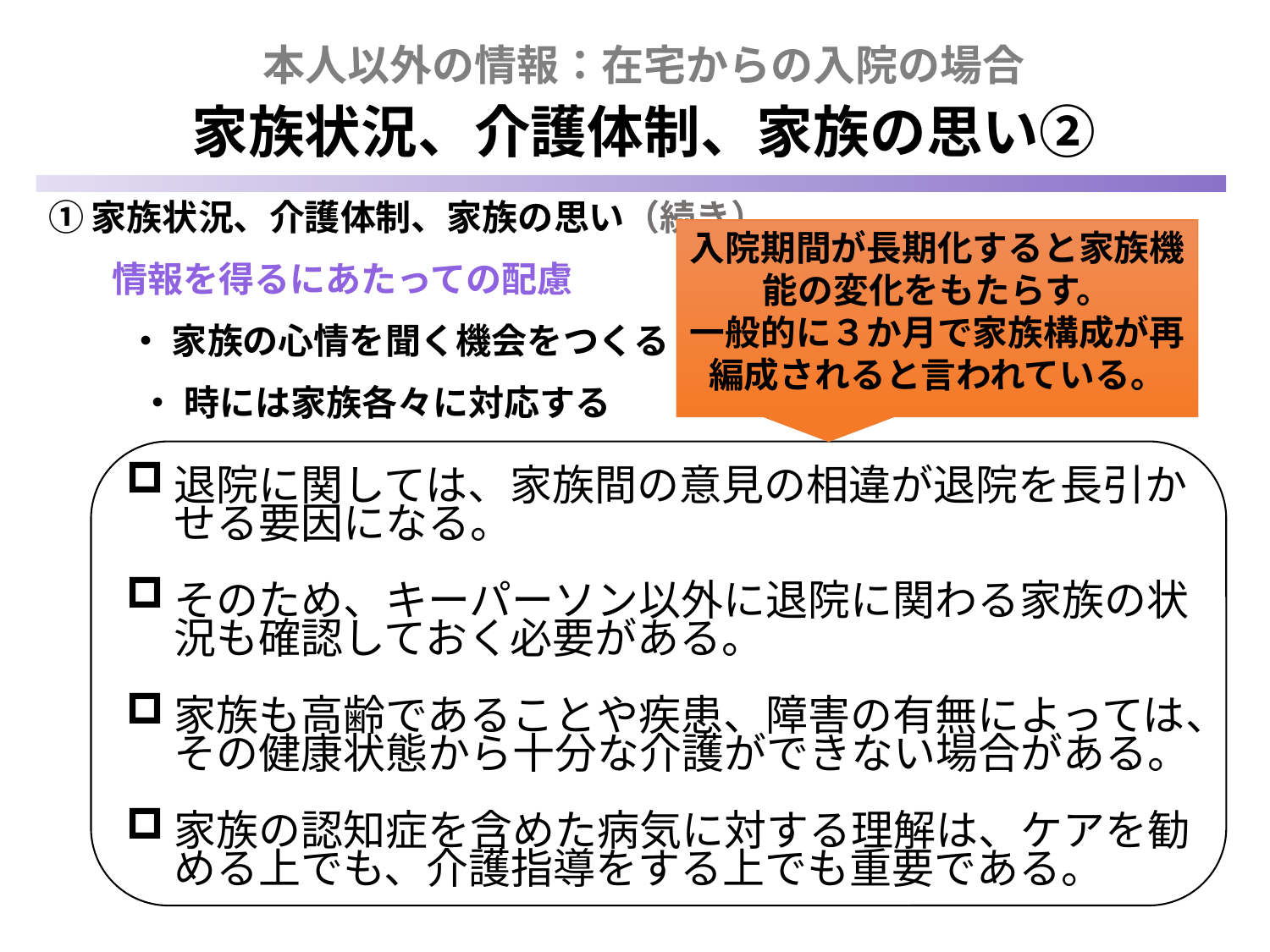

本人以外の情報：在宅からの入院の場合
家族状況、介護体制、家族の思い②

①家族状況、介護体制、家族の思い（続き）
       情報を得るにあたっての配慮
         ・ 家族の心情を聞く機会をつくる
　       ・ 時には家族各々に対応する

入院期間が長期化すると家族機能の変化をもたらす。
一般的に３か月で家族構成が再編成されると言われている。
退院に関しては、家族間の意見の相違が退院を長引かせる要因になる。

そのため、キーパーソン以外に退院に関わる家族の状況も確認しておく必要がある。

家族も高齢であることや疾患、障害の有無によっては、その健康状態から十分な介護ができない場合がある。

家族の認知症を含めた病気に対する理解は、ケアを勧める上でも、介護指導をする上でも重要である。